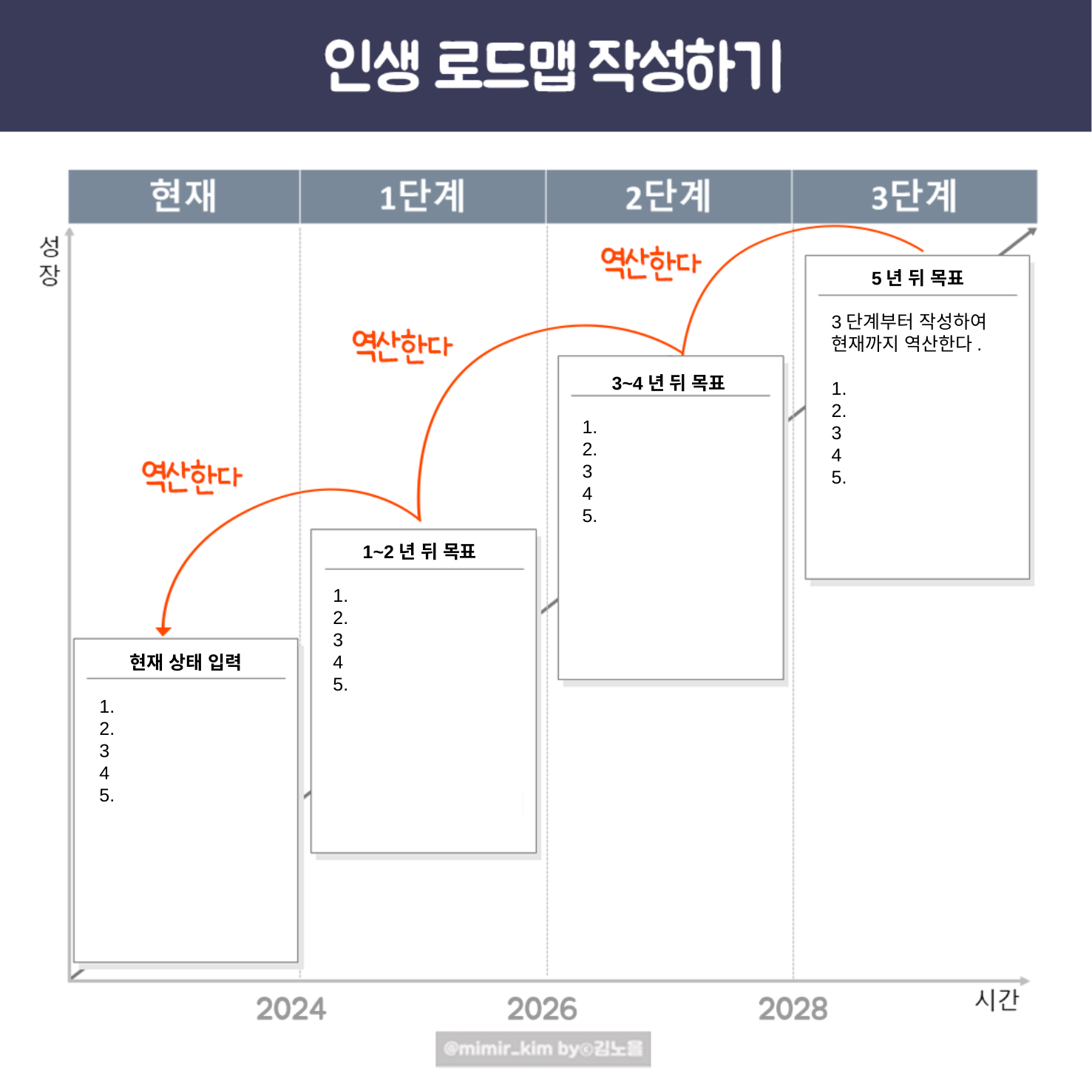

5년 뒤 목표
3단계부터 작성하여
현재까지 역산한다.

1.
2.
3
4
5.
3~4년 뒤 목표
1.
2.
3
4
5.
1~2년 뒤 목표
1.
2.
3
4
5.
현재 상태 입력
1.
2.
3
4
5.